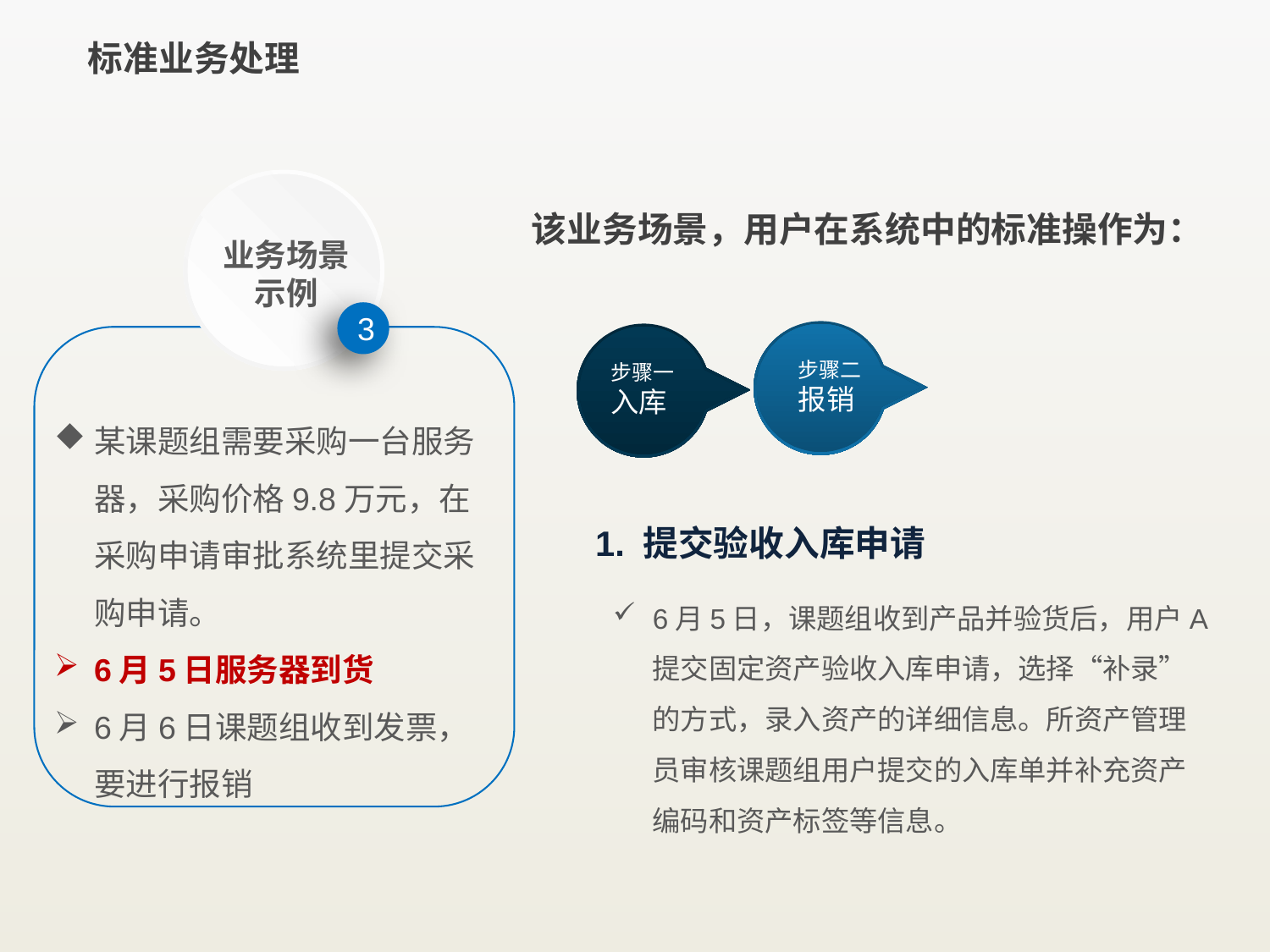

# 标准业务处理

该业务场景，用户在系统中的标准操作为：

步骤二
报销

步骤一
入库
1. 提交验收入库申请
6月5日，课题组收到产品并验货后，用户A提交固定资产验收入库申请，选择“补录”的方式，录入资产的详细信息。所资产管理员审核课题组用户提交的入库单并补充资产编码和资产标签等信息。

业务场景示例
3

某课题组需要采购一台服务器，采购价格9.8万元，在采购申请审批系统里提交采购申请。
6月5日服务器到货
6月6日课题组收到发票，要进行报销